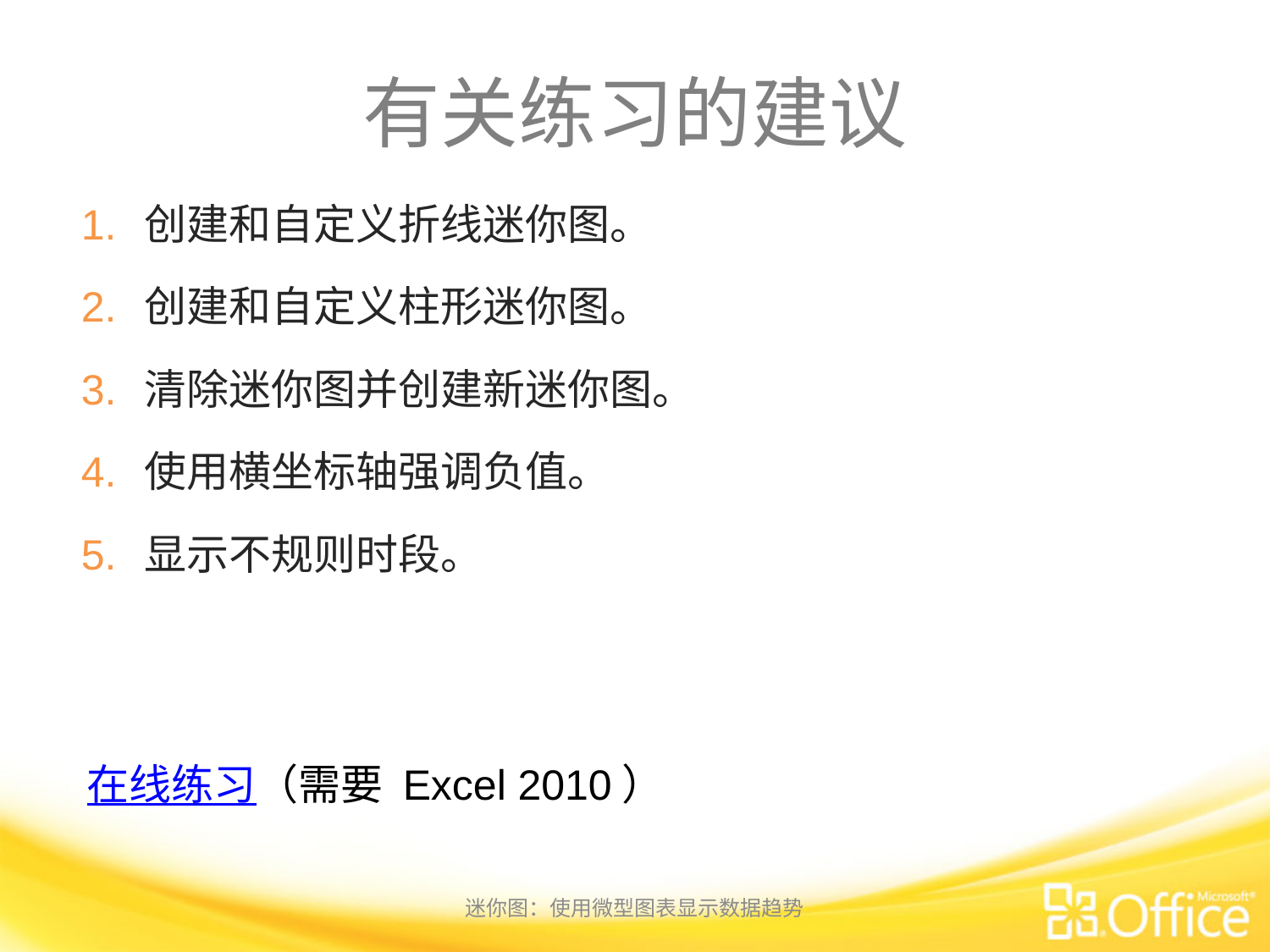

# 有关练习的建议
创建和自定义折线迷你图。
创建和自定义柱形迷你图。
清除迷你图并创建新迷你图。
使用横坐标轴强调负值。
显示不规则时段。
在线练习（需要 Excel 2010）
迷你图：使用微型图表显示数据趋势